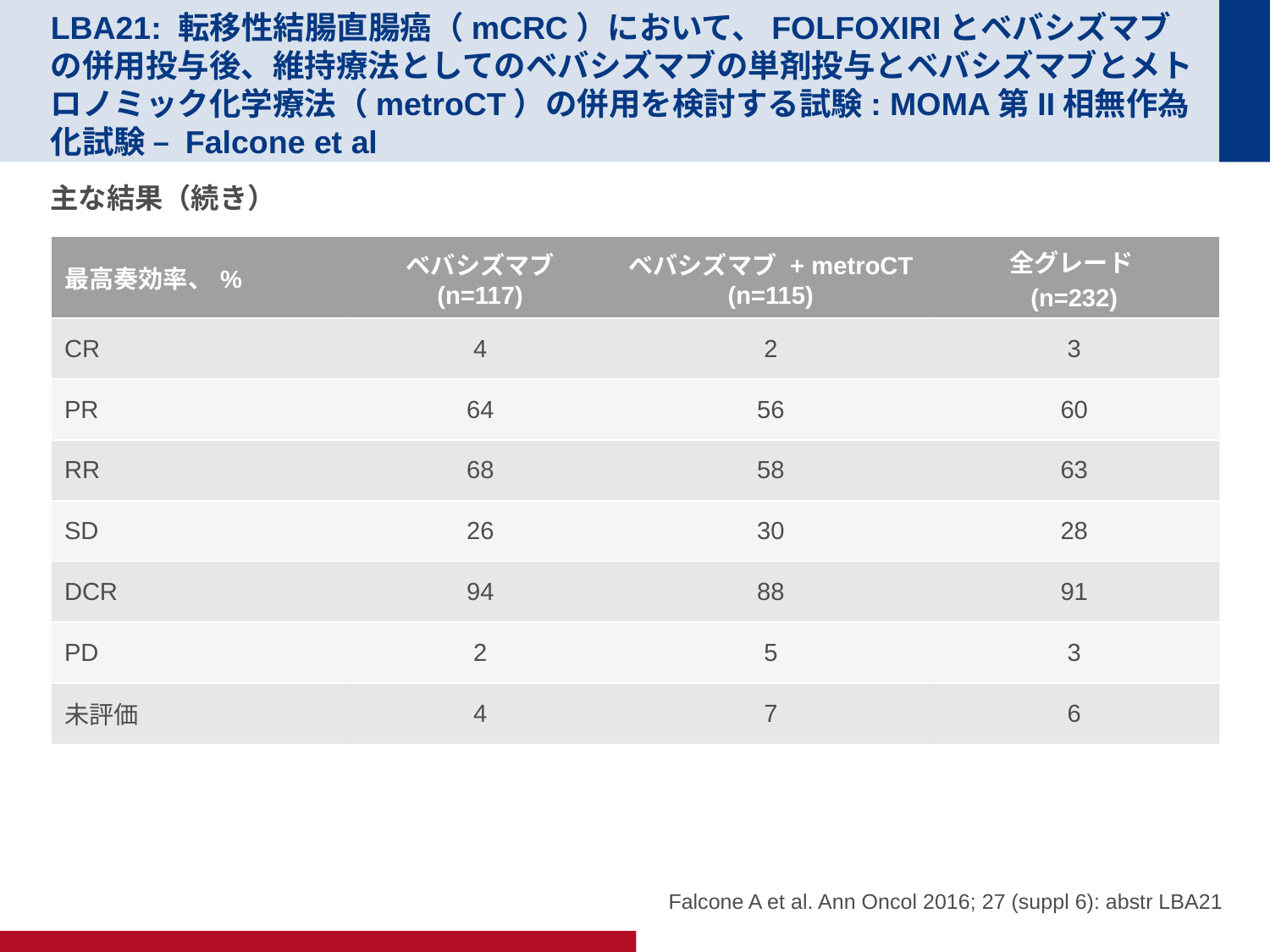

# LBA21: 転移性結腸直腸癌（mCRC）において、FOLFOXIRIとベバシズマブの併用投与後、維持療法としてのベバシズマブの単剤投与とベバシズマブとメトロノミック化学療法（metroCT）の併用を検討する試験: MOMA第II相無作為化試験 – Falcone et al
主な結果（続き）
| 最高奏効率、% | ベバシズマブ (n=117) | ベバシズマブ + metroCT (n=115) | 全グレード (n=232) |
| --- | --- | --- | --- |
| CR | 4 | 2 | 3 |
| PR | 64 | 56 | 60 |
| RR | 68 | 58 | 63 |
| SD | 26 | 30 | 28 |
| DCR | 94 | 88 | 91 |
| PD | 2 | 5 | 3 |
| 未評価 | 4 | 7 | 6 |
Falcone A et al. Ann Oncol 2016; 27 (suppl 6): abstr LBA21